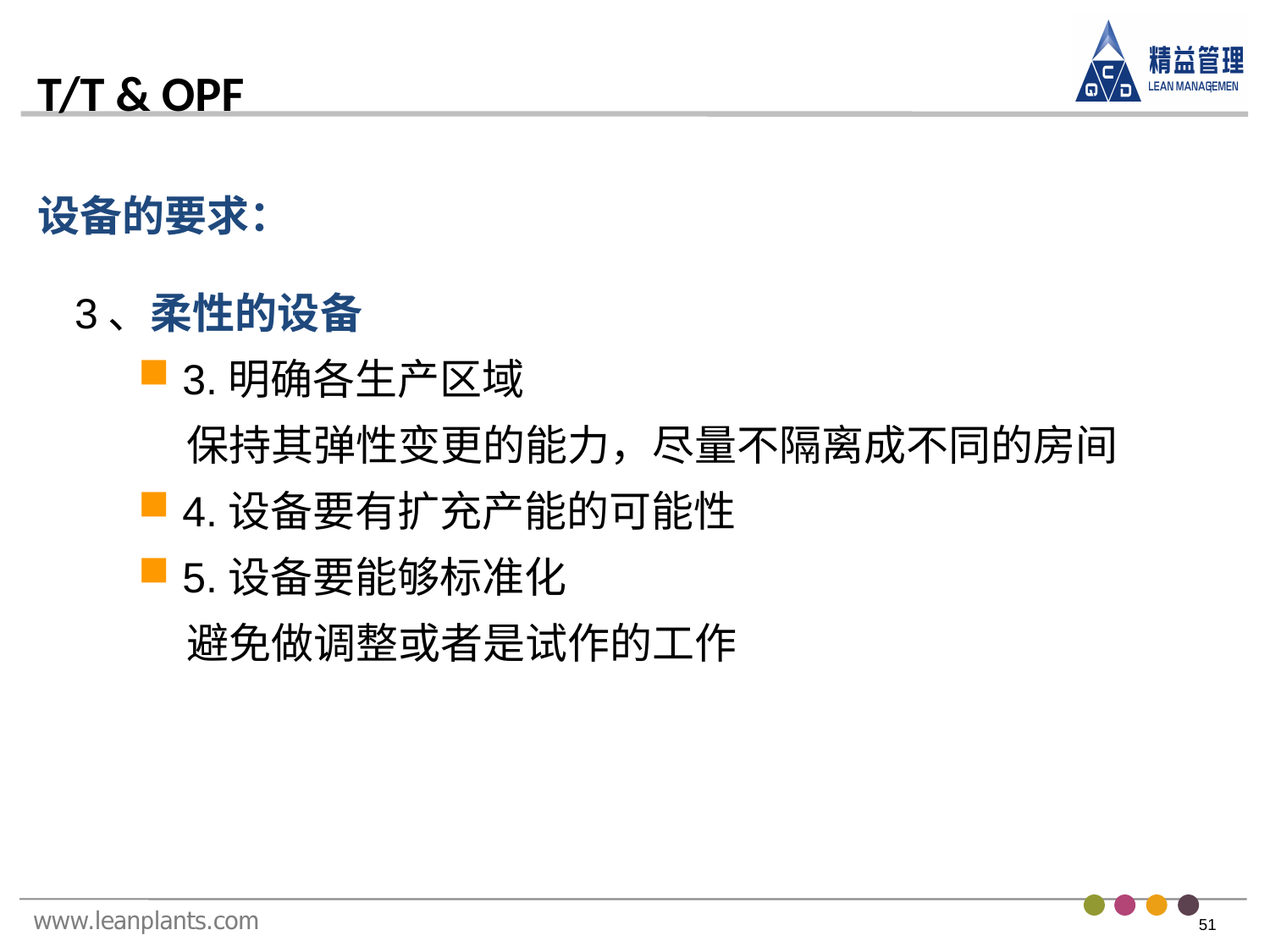

设备的要求：
3、柔性的设备
 3.明确各生产区域
    保持其弹性变更的能力，尽量不隔离成不同的房间
 4.设备要有扩充产能的可能性
 5.设备要能够标准化
    避免做调整或者是试作的工作